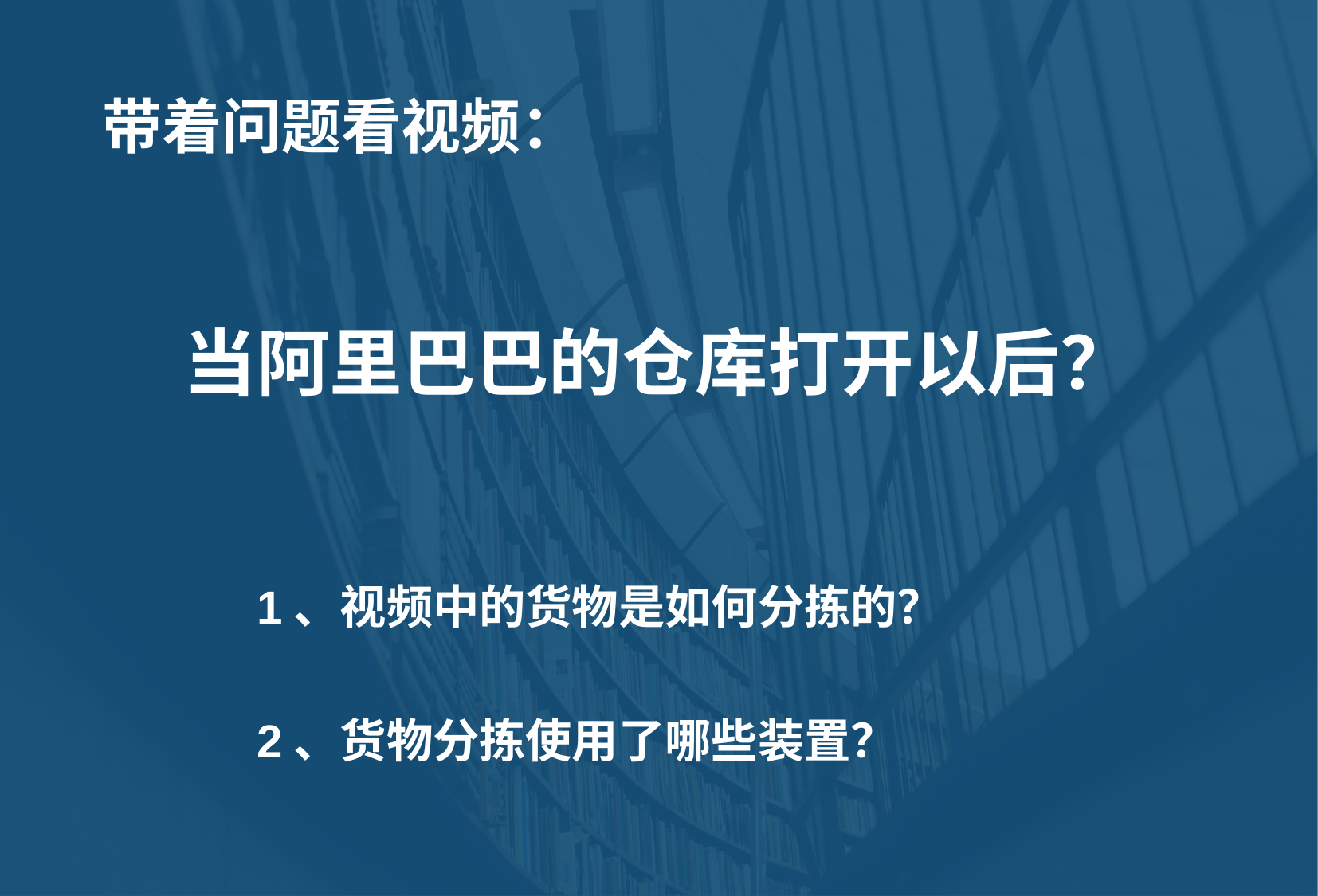

带着问题看视频：
当阿里巴巴的仓库打开以后？

1、视频中的货物是如何分拣的？

2、货物分拣使用了哪些装置？